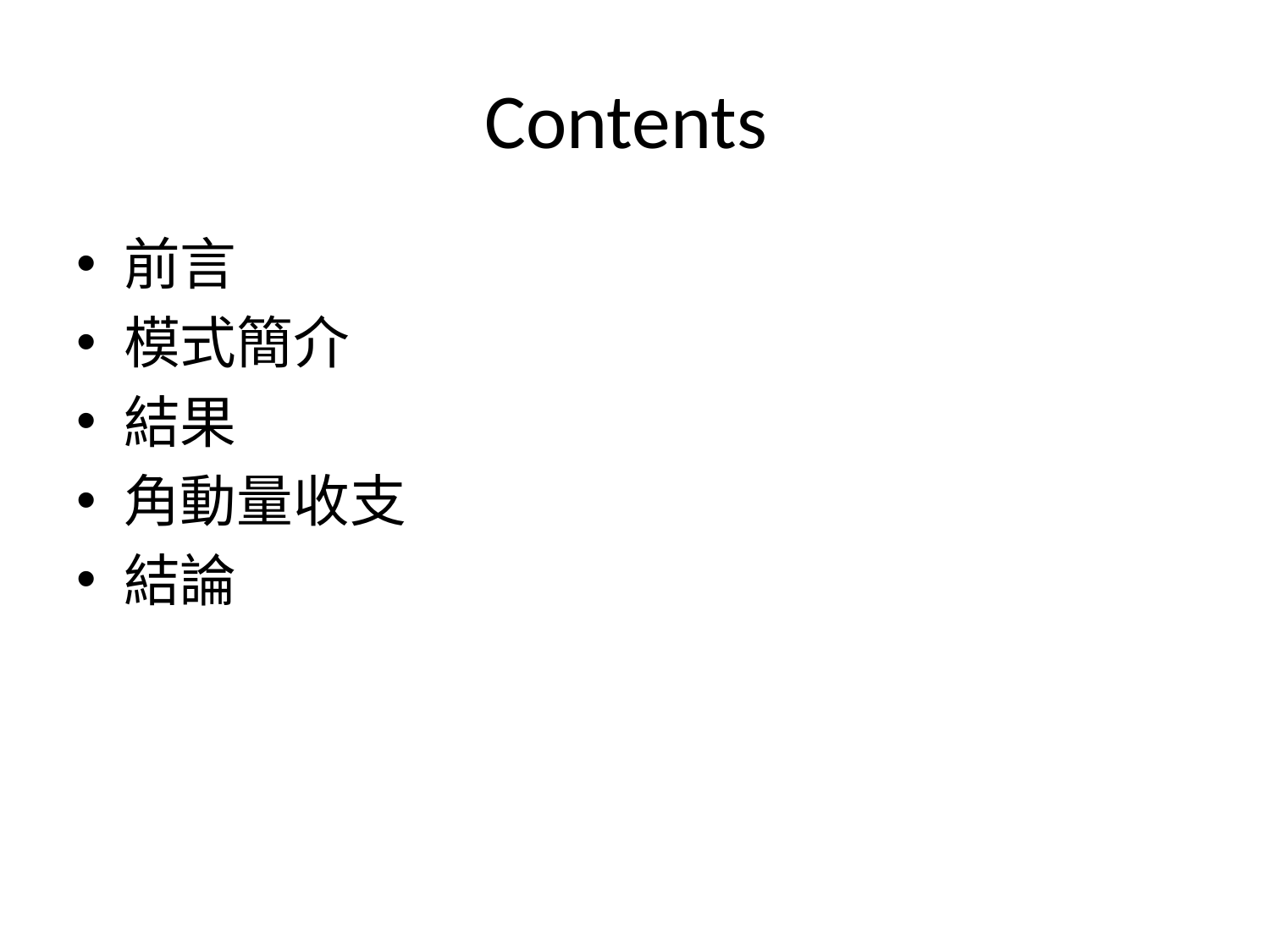

# Contents
前言
模式簡介
結果
角動量收支
結論